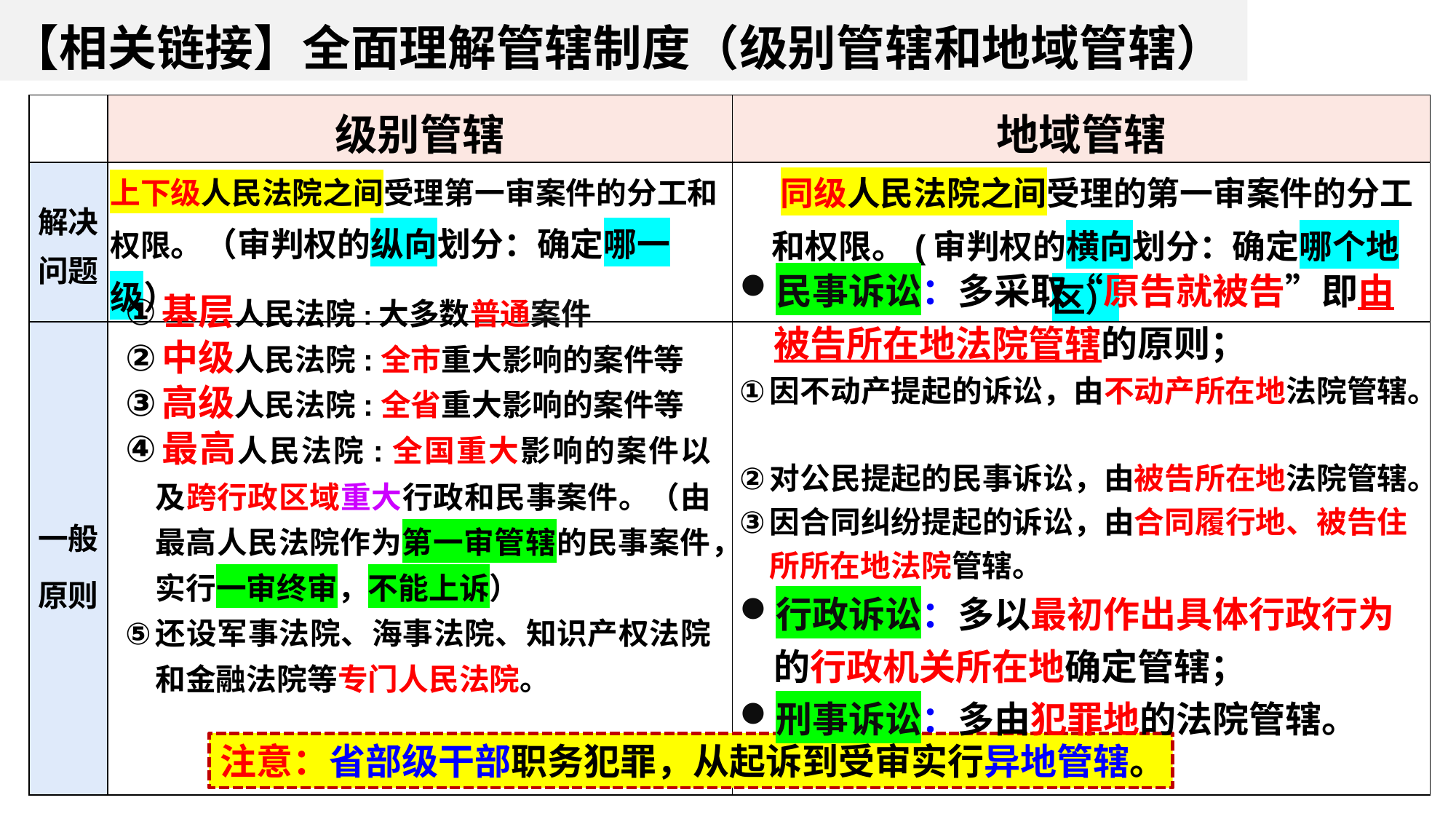

【相关链接】全面理解管辖制度（级别管辖和地域管辖）
|  | 级别管辖 | 地域管辖 |
| --- | --- | --- |
| 解决 问题 | 上下级人民法院之间受理第一审案件的分工和权限。（审判权的纵向划分：确定哪一级） | 同级人民法院之间受理的第一审案件的分工和权限。(审判权的横向划分：确定哪个地区） |
| 一般 原则 |  |  |
民事诉讼：多采取“原告就被告”即由被告所在地法院管辖的原则；
因不动产提起的诉讼，由不动产所在地法院管辖。
对公民提起的民事诉讼，由被告所在地法院管辖。
因合同纠纷提起的诉讼，由合同履行地、被告住所所在地法院管辖。
行政诉讼：多以最初作出具体行政行为的行政机关所在地确定管辖；
刑事诉讼：多由犯罪地的法院管辖。
基层人民法院:大多数普通案件
中级人民法院:全市重大影响的案件等
高级人民法院:全省重大影响的案件等
最高人民法院:全国重大影响的案件以及跨行政区域重大行政和民事案件。（由最高人民法院作为第一审管辖的民事案件，实行一审终审，不能上诉）
还设军事法院、海事法院、知识产权法院和金融法院等专门人民法院。
注意：省部级干部职务犯罪，从起诉到受审实行异地管辖。